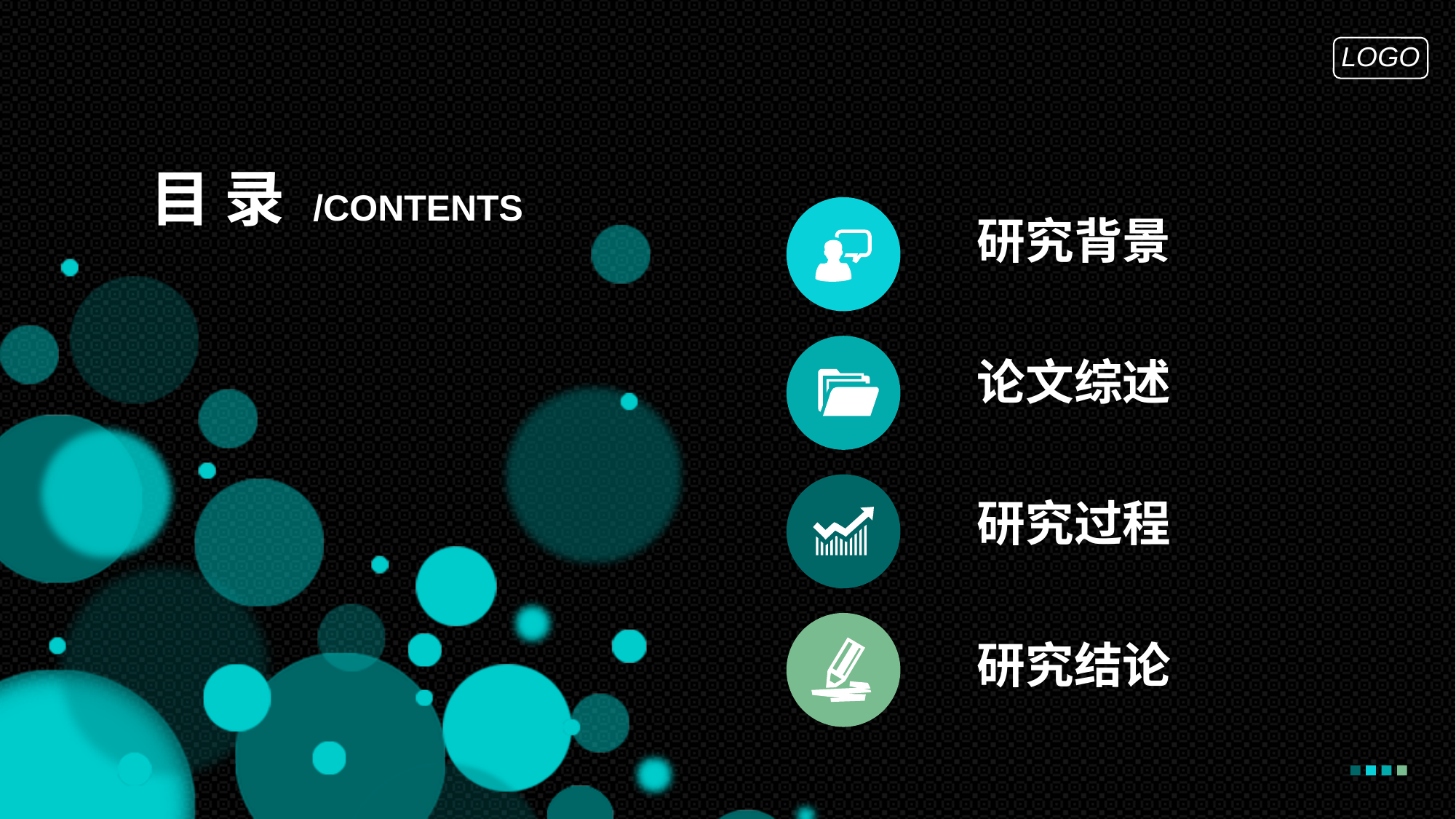

LOGO

目 录 /CONTENTS

研究背景

论文综述

研究过程

研究结论